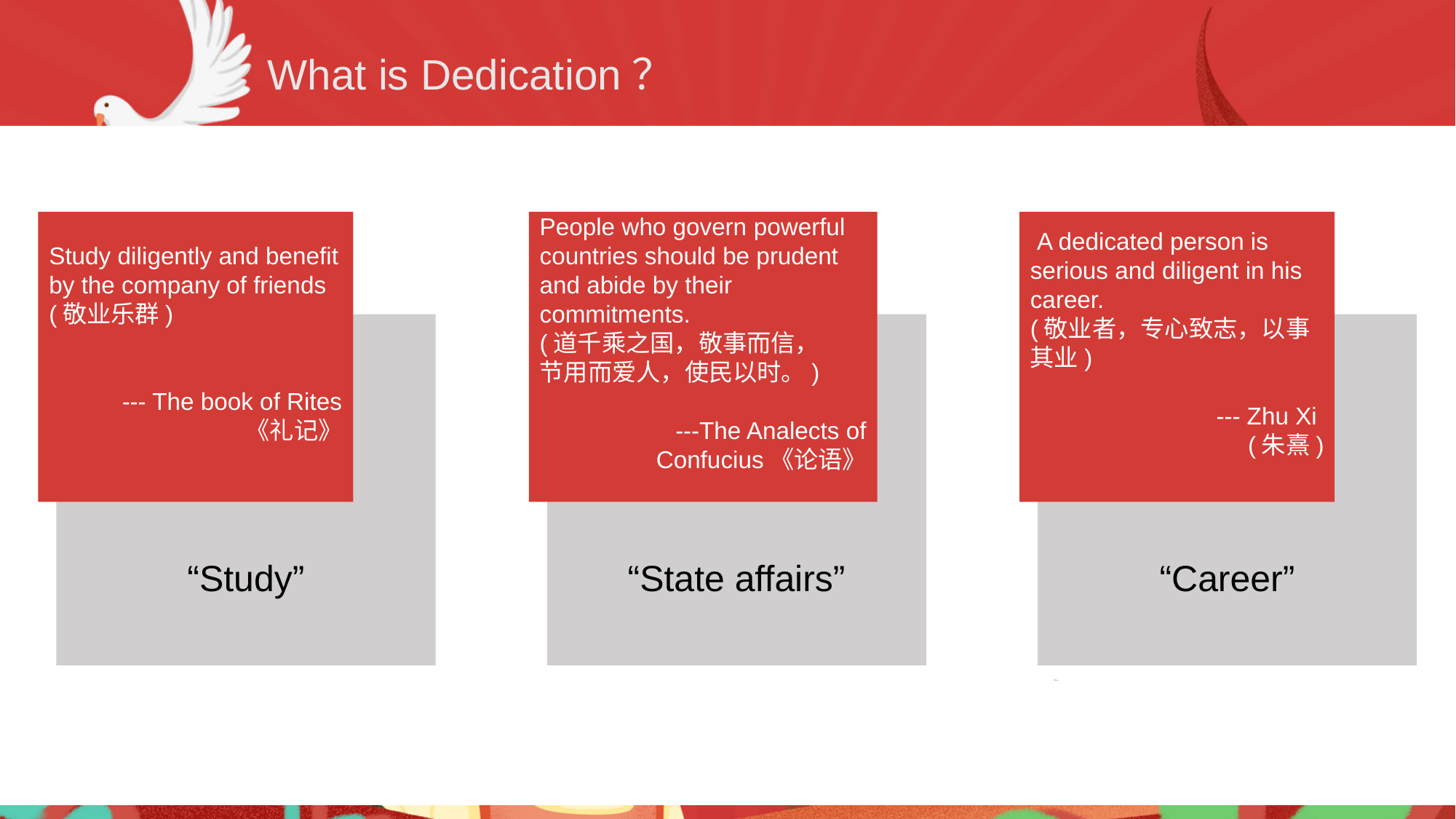

What is Dedication？

Study diligently and benefit by the company of friends
(敬业乐群)

--- The book of Rites
《礼记》

“Study”

People who govern powerful countries should be prudent and abide by their commitments.
(道千乘之国，敬事而信，
节用而爱人，使民以时。)

---The Analects of Confucius《论语》

“State affairs”

 A dedicated person is serious and diligent in his career.
(敬业者，专心致志，以事其业)

 --- Zhu Xi
(朱熹)

“Career”